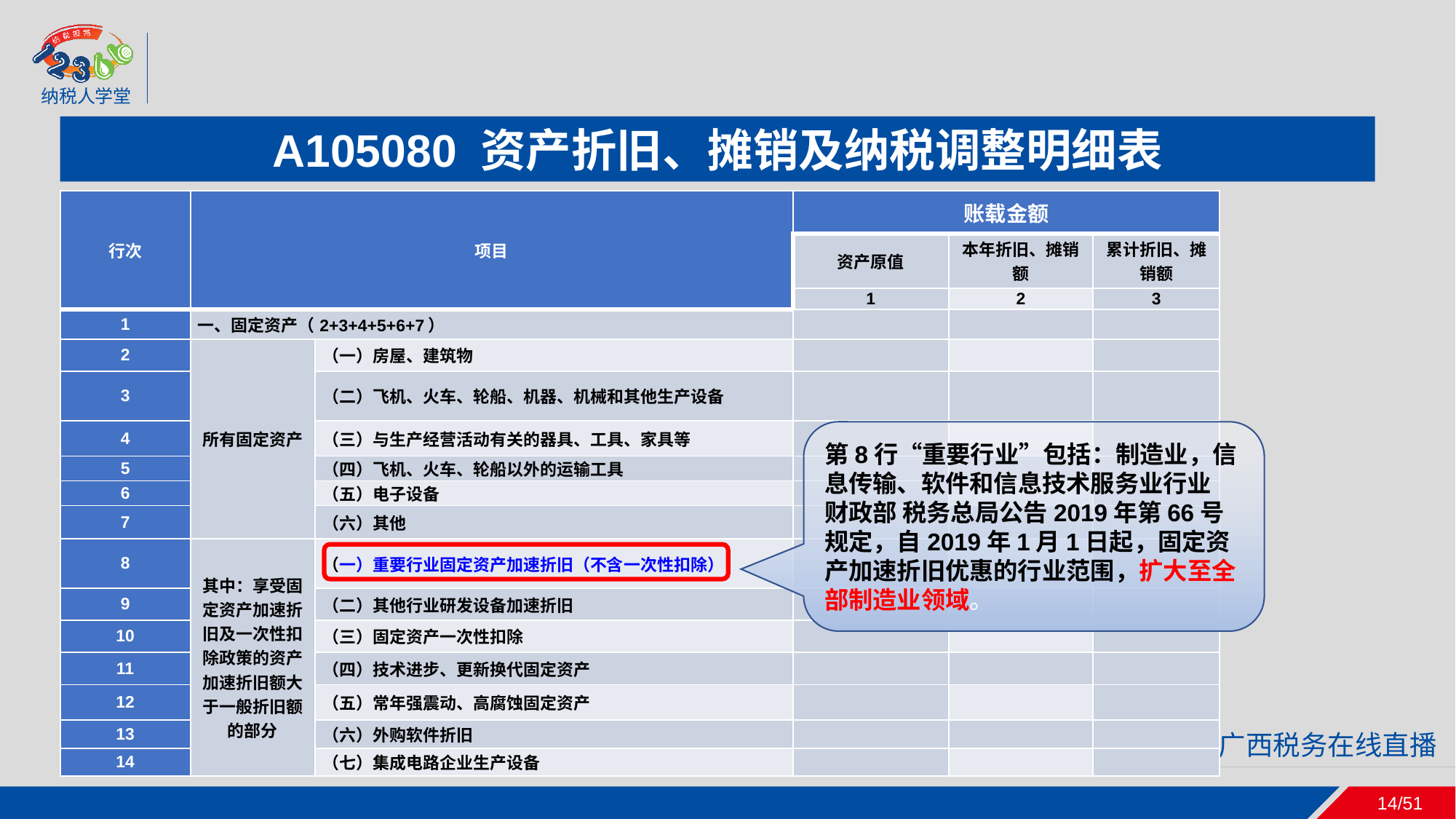

A105080 资产折旧、摊销及纳税调整明细表
| 行次 | 项目 |  | 账载金额 |  |  |
| --- | --- | --- | --- | --- | --- |
|  |  |  | 资产原值 | 本年折旧、摊销额 | 累计折旧、摊销额 |
|  |  |  | 1 | 2 | 3 |
| 1 | 一、固定资产（2+3+4+5+6+7） |  |  |  |  |
| 2 | 所有固定资产 | （一）房屋、建筑物 |  |  |  |
| 3 |  | （二）飞机、火车、轮船、机器、机械和其他生产设备 |  |  |  |
| 4 |  | （三）与生产经营活动有关的器具、工具、家具等 |  |  |  |
| 5 |  | （四）飞机、火车、轮船以外的运输工具 |  |  |  |
| 6 |  | （五）电子设备 |  |  |  |
| 7 |  | （六）其他 |  |  |  |
| 8 | 其中：享受固定资产加速折旧及一次性扣除政策的资产加速折旧额大于一般折旧额的部分 | （一）重要行业固定资产加速折旧（不含一次性扣除） |  |  |  |
| 9 |  | （二）其他行业研发设备加速折旧 |  |  |  |
| 10 |  | （三）固定资产一次性扣除 |  |  |  |
| 11 |  | （四）技术进步、更新换代固定资产 |  |  |  |
| 12 |  | （五）常年强震动、高腐蚀固定资产 |  |  |  |
| 13 |  | （六）外购软件折旧 |  |  |  |
| 14 |  | （七）集成电路企业生产设备 |  |  |  |
第8行“重要行业”包括：制造业，信息传输、软件和信息技术服务业行业
财政部 税务总局公告2019年第66号规定，自2019年1月1日起，固定资产加速折旧优惠的行业范围，扩大至全部制造业领域。